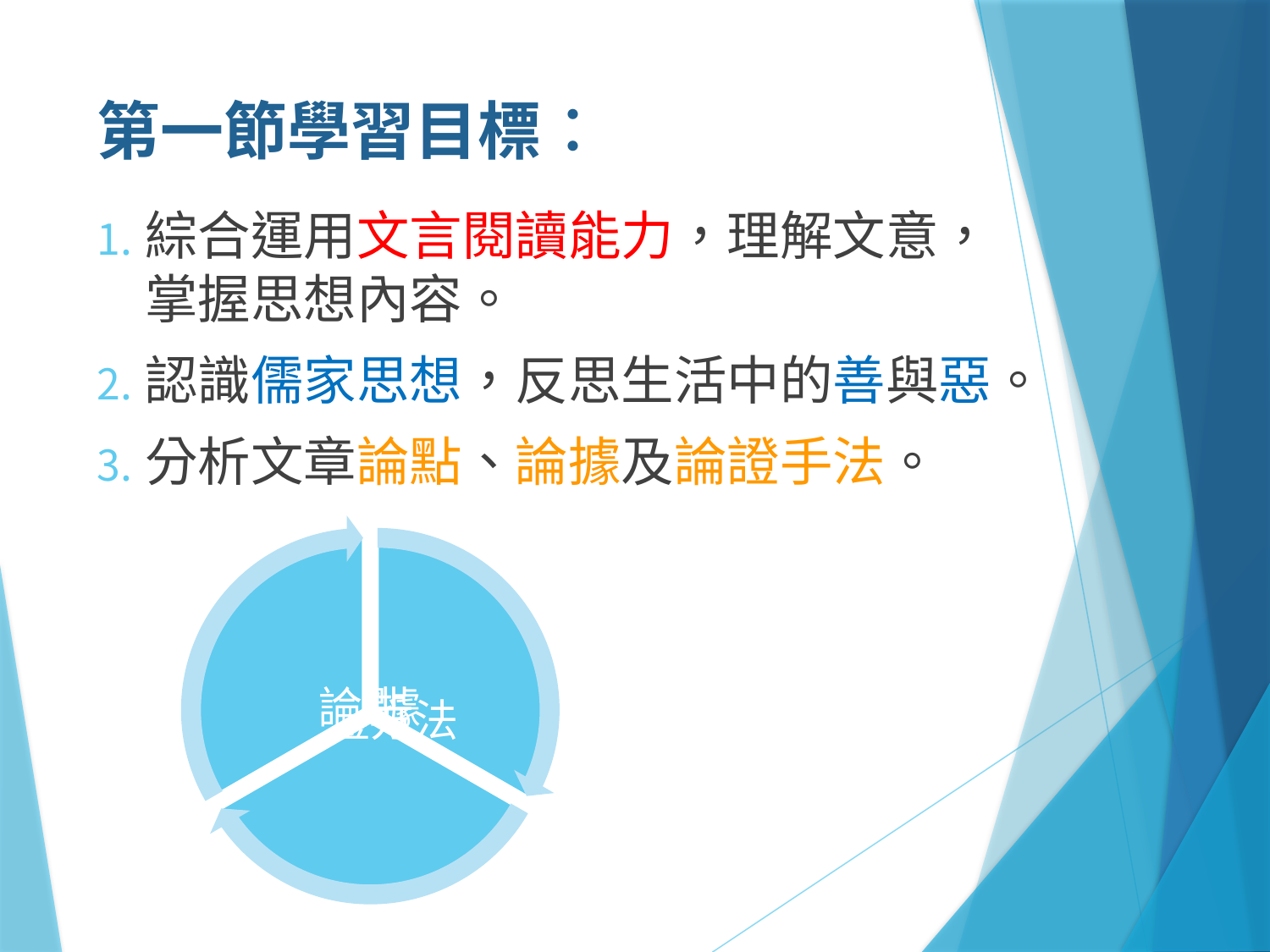

# 第一節學習目標︰
綜合運用文言閱讀能力，理解文意，掌握思想內容。
認識儒家思想，反思生活中的善與惡。
分析文章論點、論據及論證手法。

論據
論證方法
論點